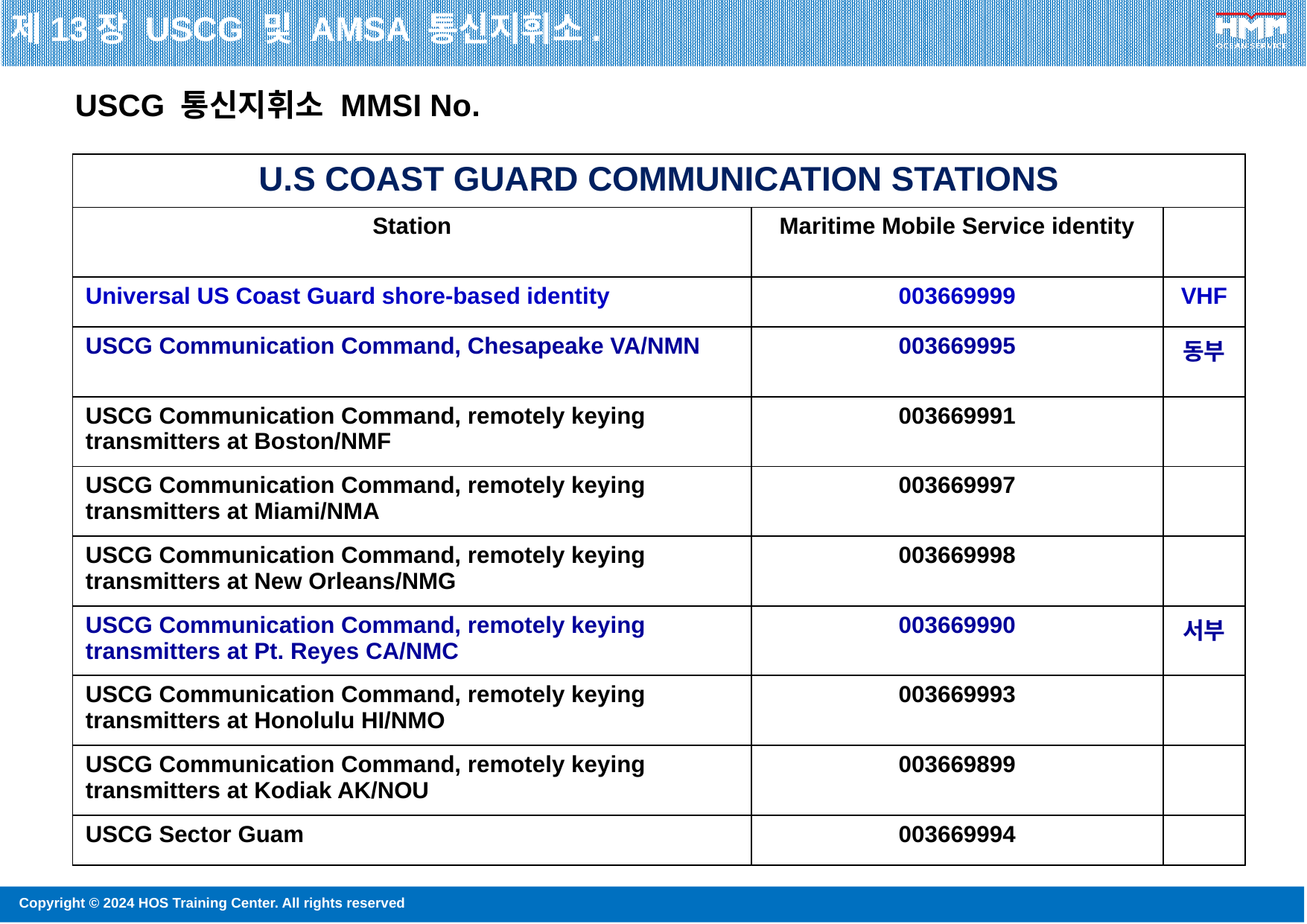

제13장 USCG 및 AMSA 통신지휘소.
USCG 통신지휘소 MMSI No.
| U.S COAST GUARD COMMUNICATION STATIONS |  |  |
| --- | --- | --- |
| Station | Maritime Mobile Service identity |  |
| Universal US Coast Guard shore-based identity | 003669999 | VHF |
| USCG Communication Command, Chesapeake VA/NMN | 003669995 | 동부 |
| USCG Communication Command, remotely keying transmitters at Boston/NMF | 003669991 |  |
| USCG Communication Command, remotely keying transmitters at Miami/NMA | 003669997 |  |
| USCG Communication Command, remotely keying transmitters at New Orleans/NMG | 003669998 |  |
| USCG Communication Command, remotely keying transmitters at Pt. Reyes CA/NMC | 003669990 | 서부 |
| USCG Communication Command, remotely keying transmitters at Honolulu HI/NMO | 003669993 |  |
| USCG Communication Command, remotely keying transmitters at Kodiak AK/NOU | 003669899 |  |
| USCG Sector Guam | 003669994 |  |
125